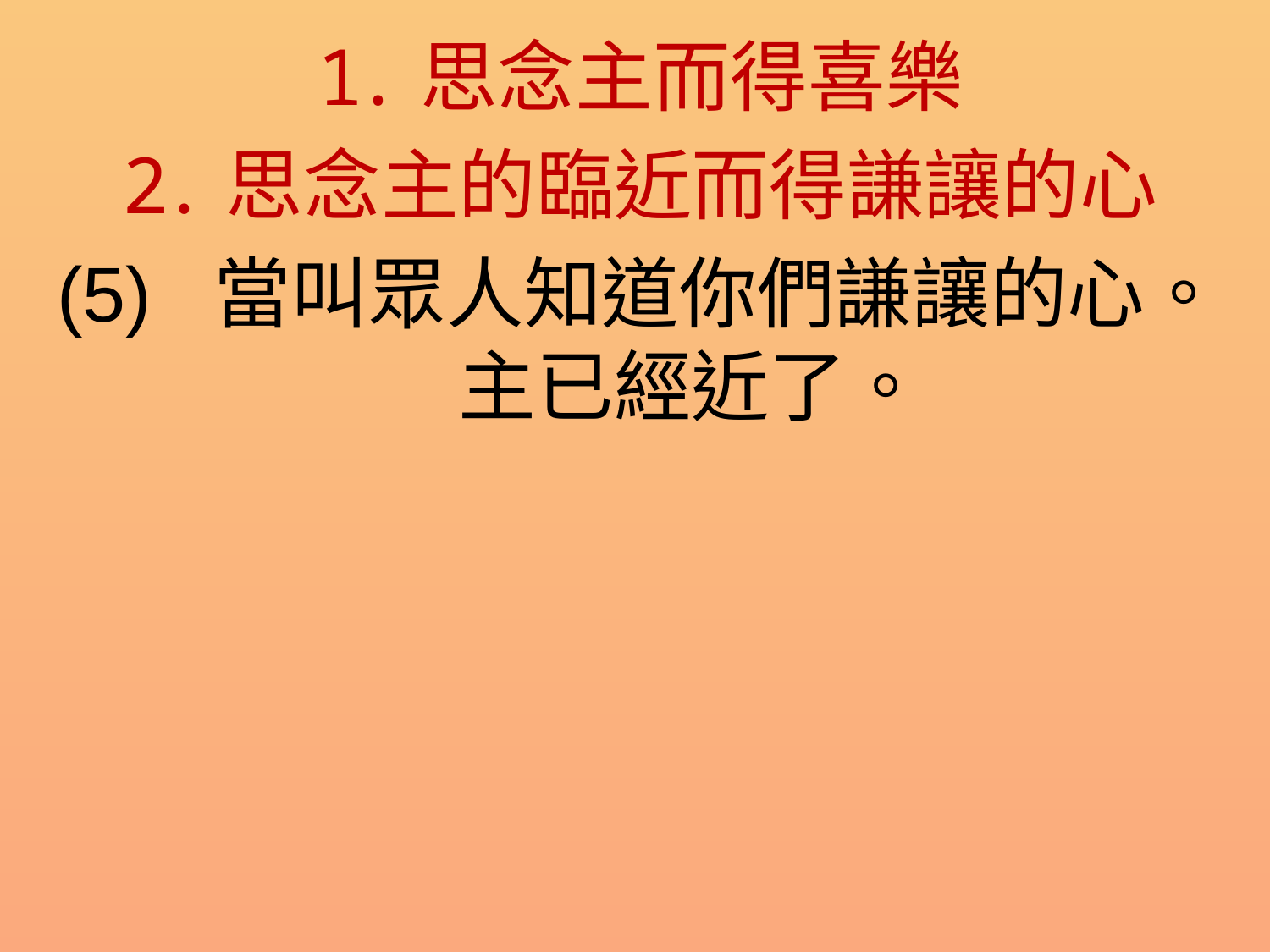

思念主而得喜樂
思念主的臨近而得謙讓的心
(5)  當叫眾人知道你們謙讓的心。主已經近了。